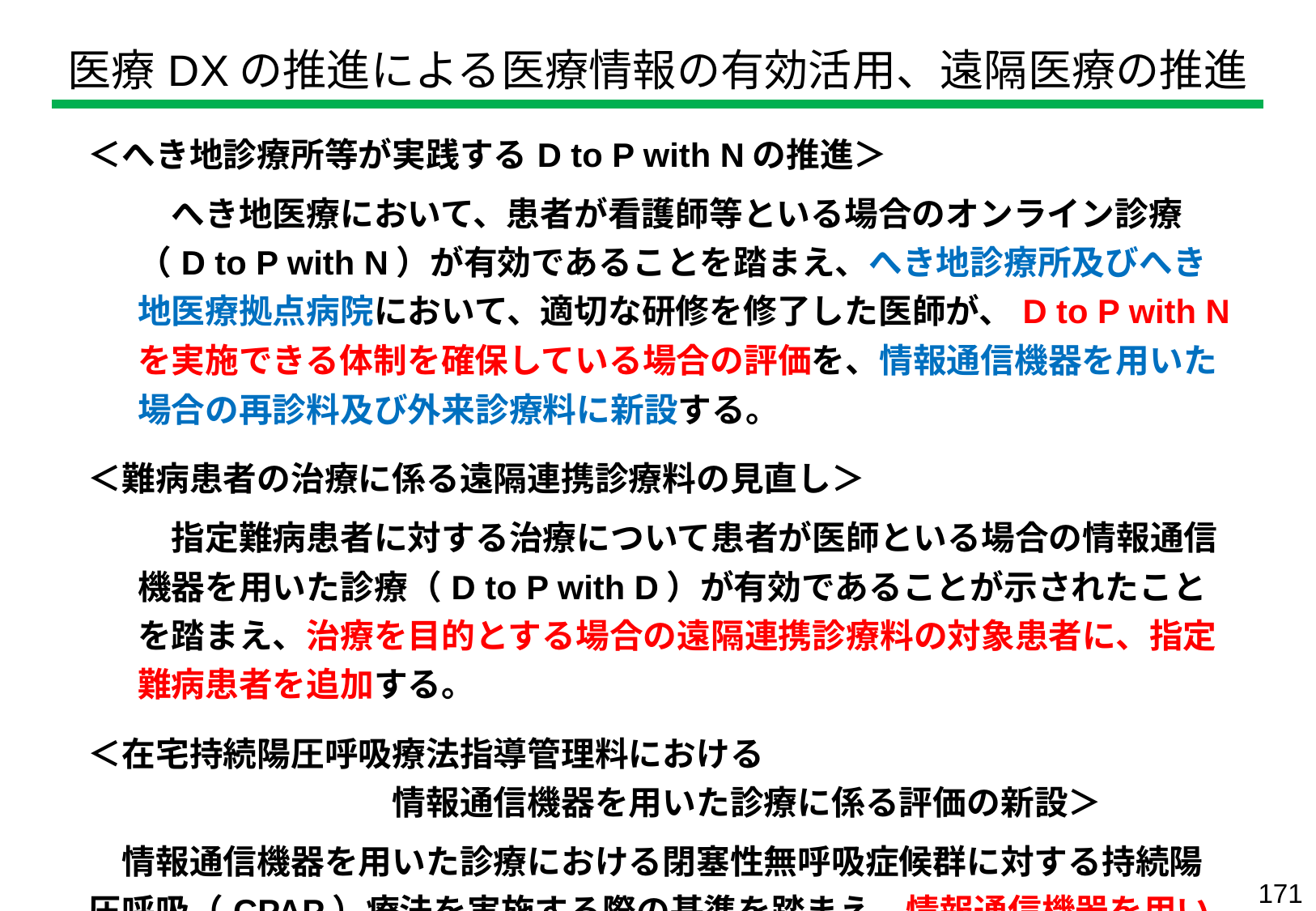

| 医療DXの推進による医療情報の有効活用、遠隔医療の推進 |
| --- |
| ＜へき地診療所等が実践するD to P with Nの推進＞ 　へき地医療において、患者が看護師等といる場合のオンライン診療（D to P with N）が有効であることを踏まえ、へき地診療所及びへき地医療拠点病院において、適切な研修を修了した医師が、D to P with Nを実施できる体制を確保している場合の評価を、情報通信機器を用いた場合の再診料及び外来診療料に新設する。 ＜難病患者の治療に係る遠隔連携診療料の見直し＞ 　指定難病患者に対する治療について患者が医師といる場合の情報通信機器を用いた診療（D to P with D）が有効であることが示されたことを踏まえ、治療を目的とする場合の遠隔連携診療料の対象患者に、指定難病患者を追加する。 ＜在宅持続陽圧呼吸療法指導管理料における 　　　　　　　　　情報通信機器を用いた診療に係る評価の新設＞ 　情報通信機器を用いた診療における閉塞性無呼吸症候群に対する持続陽圧呼吸（CPAP）療法を実施する際の基準を踏まえ、情報通信機器を用いた場合の在宅持続陽圧呼吸療法指導管理について、新たな評価を行う。 |
| --- |
171